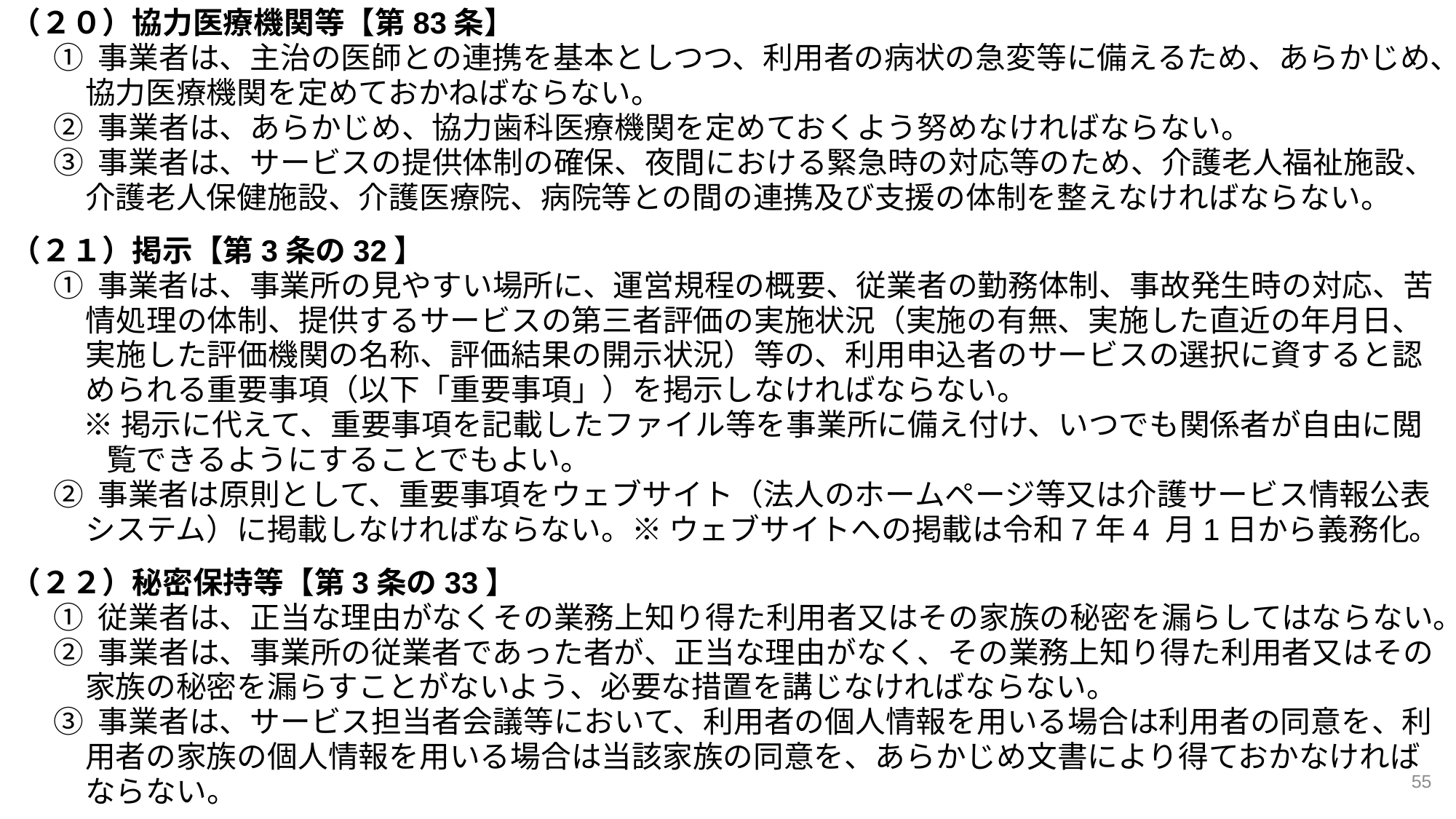

（２０）協力医療機関等【第83条】
① 事業者は、主治の医師との連携を基本としつつ、利用者の病状の急変等に備えるため、あらかじめ、協力医療機関を定めておかねばならない。
② 事業者は、あらかじめ、協力歯科医療機関を定めておくよう努めなければならない。
③ 事業者は、サービスの提供体制の確保、夜間における緊急時の対応等のため、介護老人福祉施設、介護老人保健施設、介護医療院、病院等との間の連携及び支援の体制を整えなければならない。

（２１）掲示【第3条の32】
① 事業者は、事業所の見やすい場所に、運営規程の概要、従業者の勤務体制、事故発生時の対応、苦情処理の体制、提供するサービスの第三者評価の実施状況（実施の有無、実施した直近の年月日、実施した評価機関の名称、評価結果の開示状況）等の、利用申込者のサービスの選択に資すると認められる重要事項（以下「重要事項」）を掲示しなければならない。
　※ 掲示に代えて、重要事項を記載したファイル等を事業所に備え付け、いつでも関係者が自由に閲覧できるようにすることでもよい。
② 事業者は原則として、重要事項をウェブサイト（法人のホームページ等又は介護サービス情報公表システム）に掲載しなければならない。※ ウェブサイトへの掲載は令和7年4 月1日から義務化。

（２２）秘密保持等【第3条の33】
① 従業者は、正当な理由がなくその業務上知り得た利用者又はその家族の秘密を漏らしてはならない。
② 事業者は、事業所の従業者であった者が、正当な理由がなく、その業務上知り得た利用者又はその家族の秘密を漏らすことがないよう、必要な措置を講じなければならない。
③ 事業者は、サービス担当者会議等において、利用者の個人情報を用いる場合は利用者の同意を、利用者の家族の個人情報を用いる場合は当該家族の同意を、あらかじめ文書により得ておかなければならない。
55